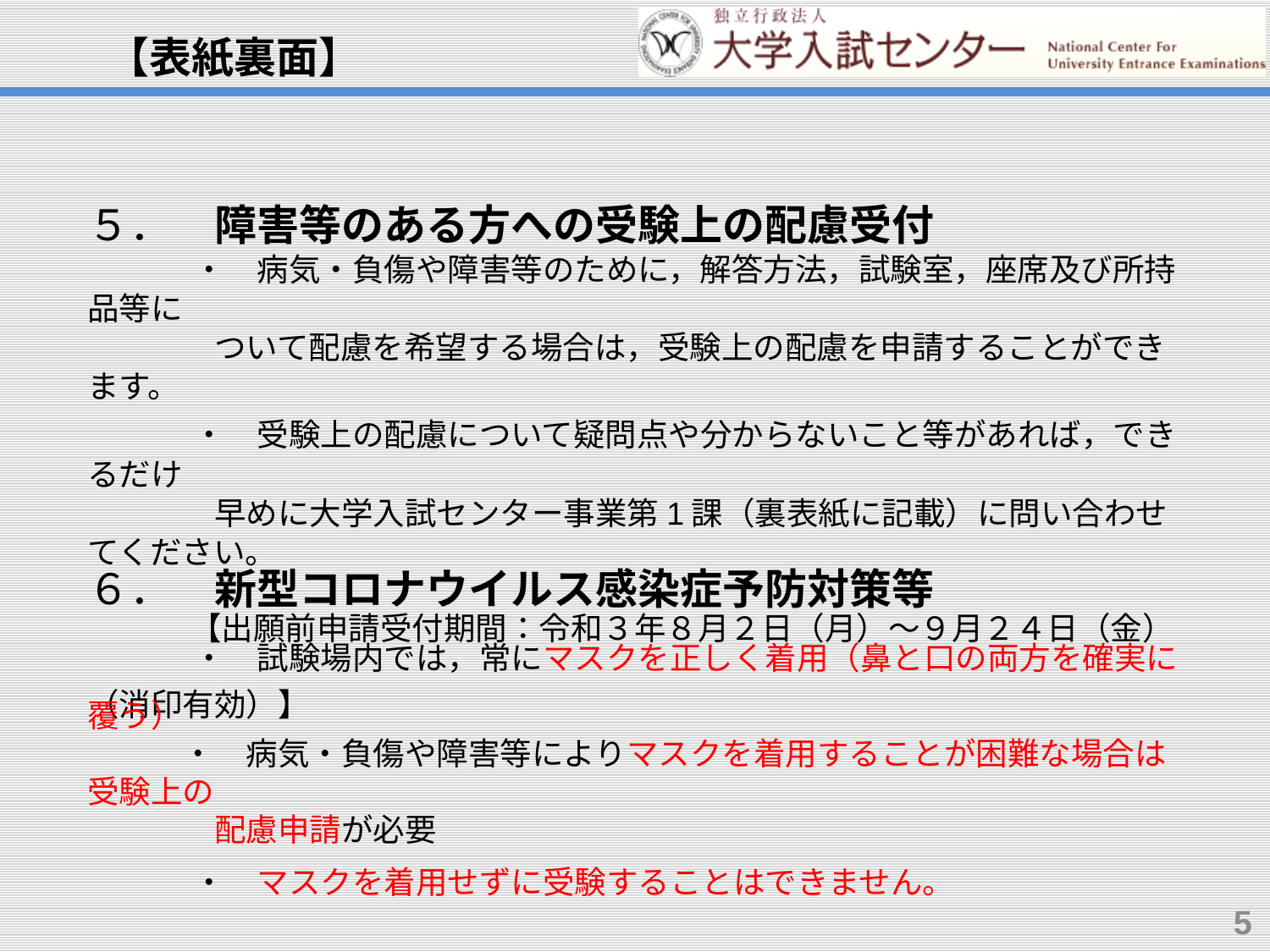

【表紙裏面】
５．　障害等のある方への受験上の配慮受付
　　　・　病気・負傷や障害等のために，解答方法，試験室，座席及び所持品等に
　　　　ついて配慮を希望する場合は，受験上の配慮を申請することができます。
　　　・　受験上の配慮について疑問点や分からないこと等があれば，できるだけ
　　　　早めに大学入試センター事業第1課（裏表紙に記載）に問い合わせてください。
　　　 【出願前申請受付期間：令和３年８月２日（月）～９月２４日（金）（消印有効）】
６．　新型コロナウイルス感染症予防対策等
　　　・　試験場内では，常にマスクを正しく着用（鼻と口の両方を確実に覆う）
　　　・　病気・負傷や障害等によりマスクを着用することが困難な場合は受験上の　　
　　　　配慮申請が必要
　　　・　マスクを着用せずに受験することはできません。
5